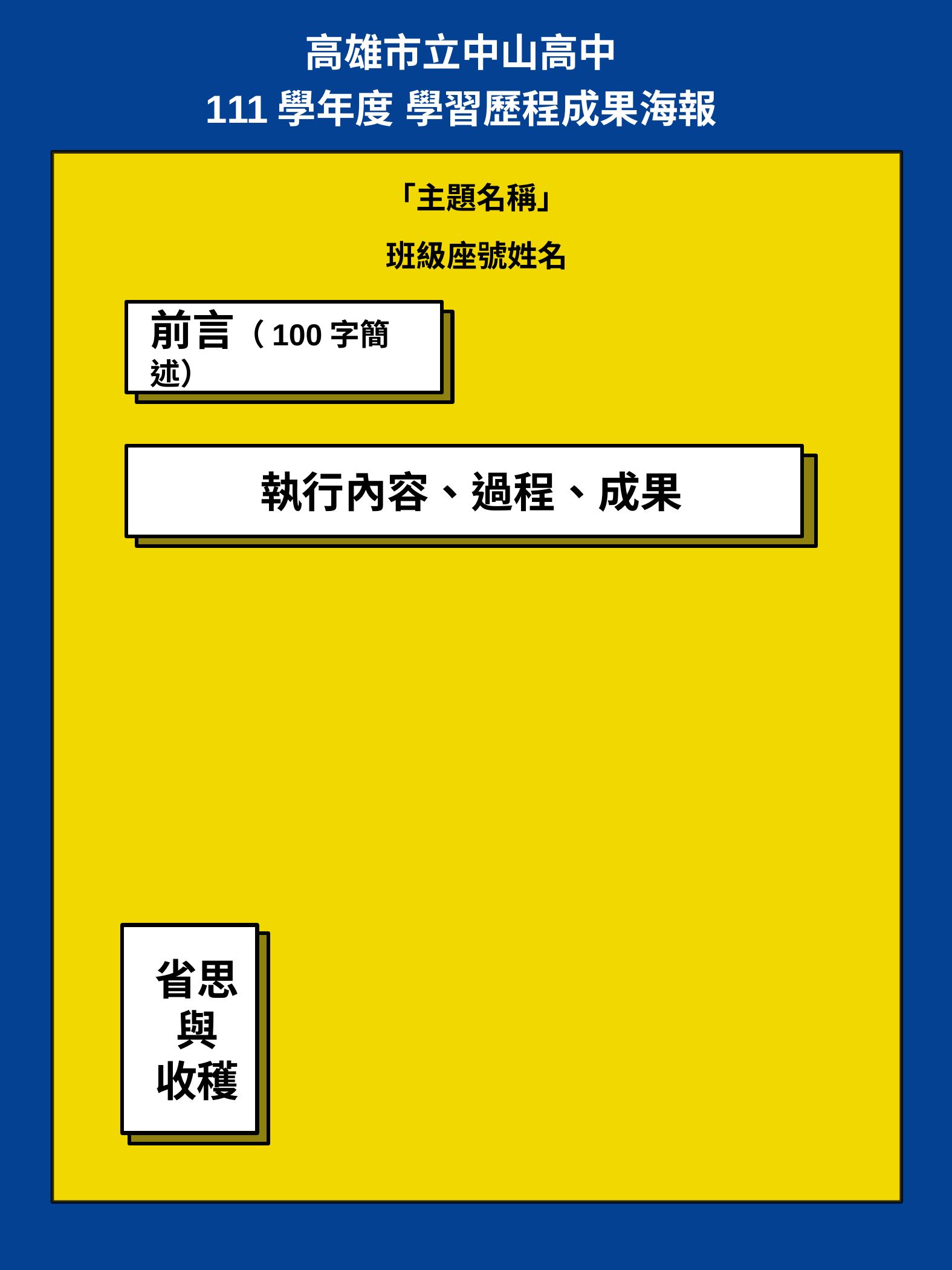

高雄市立中山高中
111學年度 學習歷程成果海報

「主題名稱」
班級座號姓名
前言（100字簡述）

執行內容、過程、成果

省思與
收穫